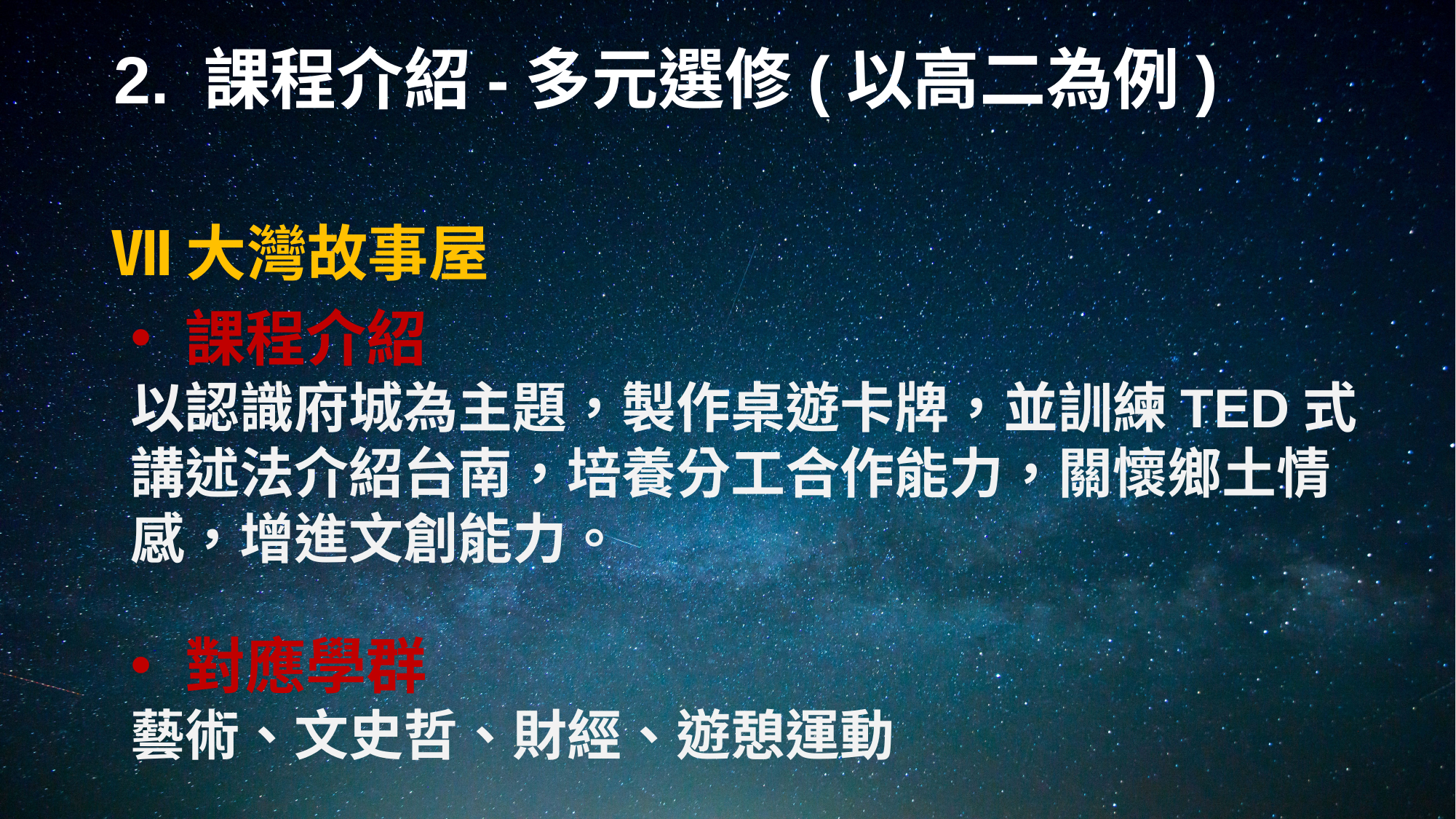

# 2. 課程介紹-多元選修(以高二為例)
Ⅶ大灣故事屋
課程介紹
以認識府城為主題，製作桌遊卡牌，並訓練TED式講述法介紹台南，培養分工合作能力，關懷鄉土情感，增進文創能力。

對應學群
藝術、文史哲、財經、遊憩運動